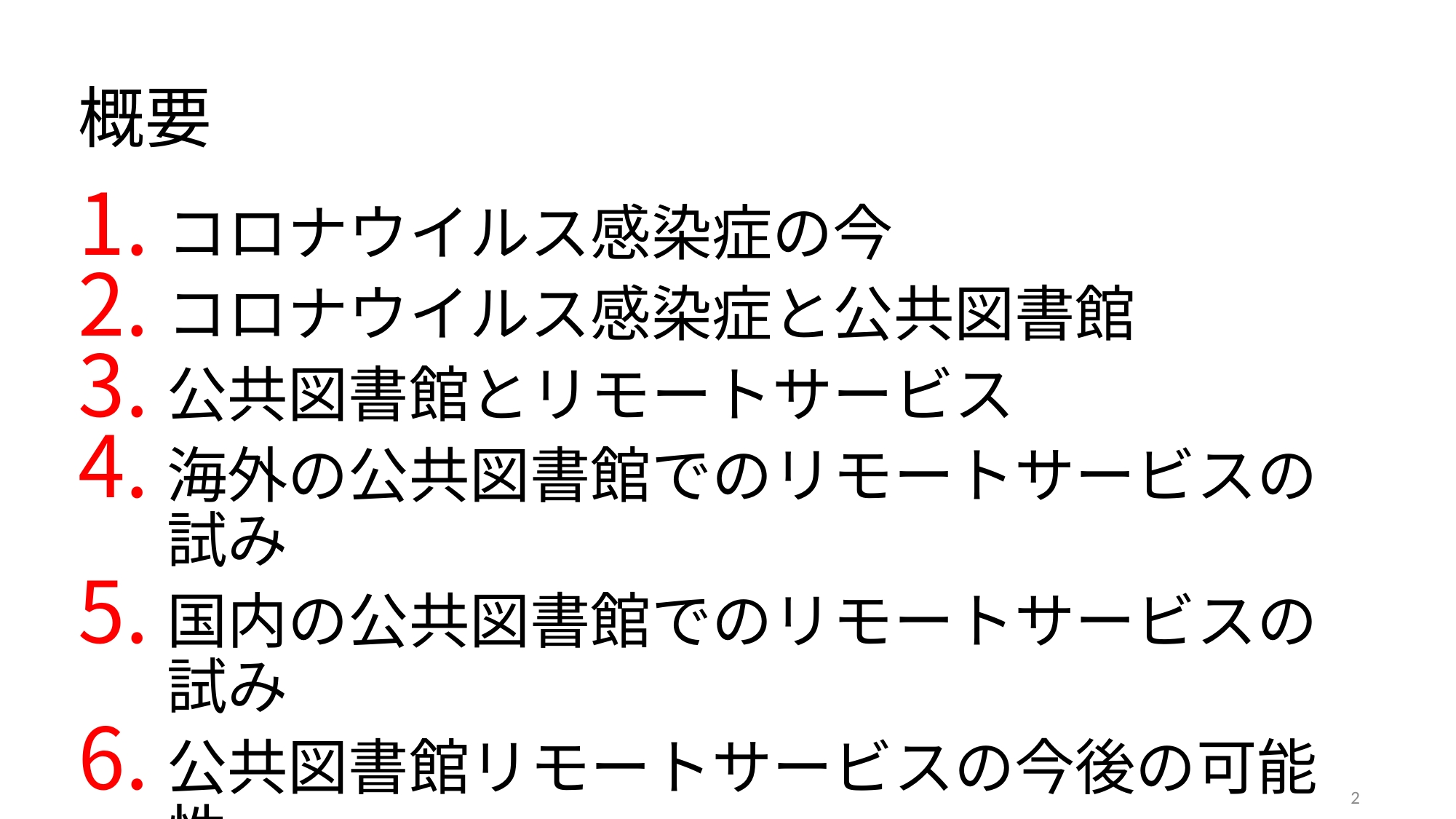

# 概要
コロナウイルス感染症の今
コロナウイルス感染症と公共図書館
公共図書館とリモートサービス
海外の公共図書館でのリモートサービスの試み
国内の公共図書館でのリモートサービスの試み
公共図書館リモートサービスの今後の可能性
2